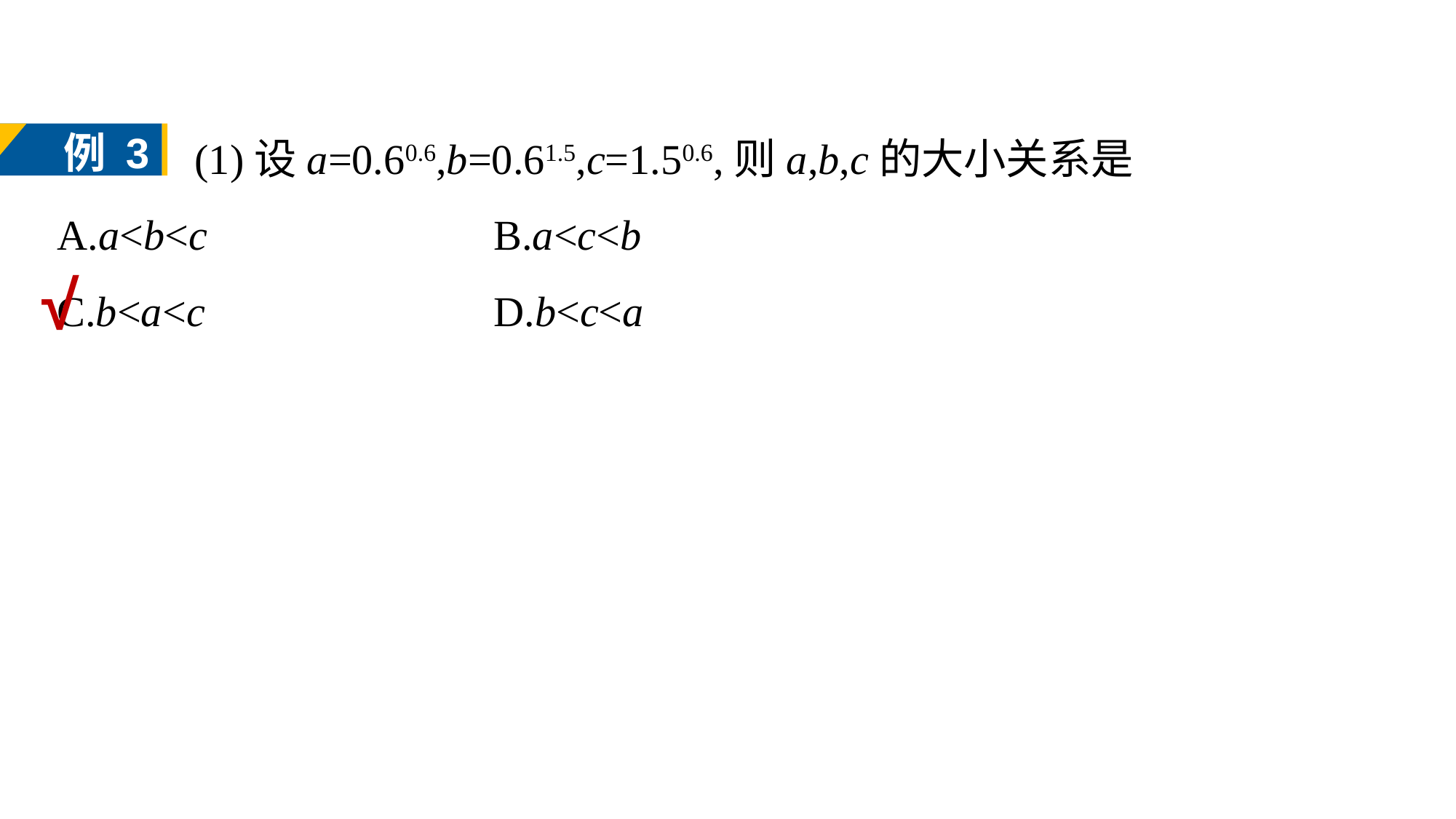

(1)设a=0.60.6,b=0.61.5,c=1.50.6,则a,b,c的大小关系是
A.a<b<c			B.a<c<b
C.b<a<c			D.b<c<a
例 3

√